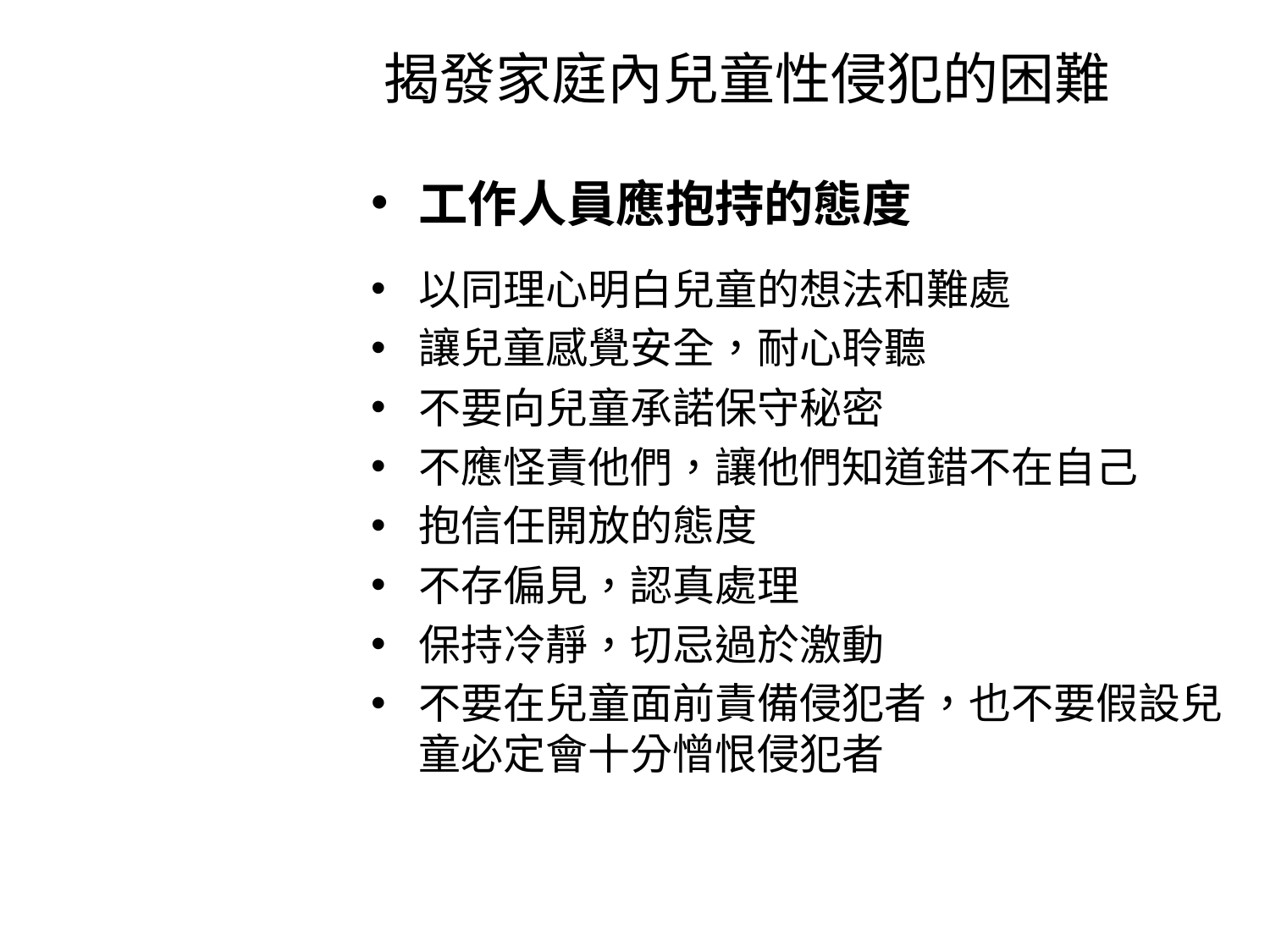

揭發家庭內兒童性侵犯的困難
工作人員應抱持的態度

以同理心明白兒童的想法和難處
讓兒童感覺安全，耐心聆聽
不要向兒童承諾保守秘密
不應怪責他們，讓他們知道錯不在自己
抱信任開放的態度
不存偏見，認真處理
保持冷靜，切忌過於激動
不要在兒童面前責備侵犯者，也不要假設兒童必定會十分憎恨侵犯者